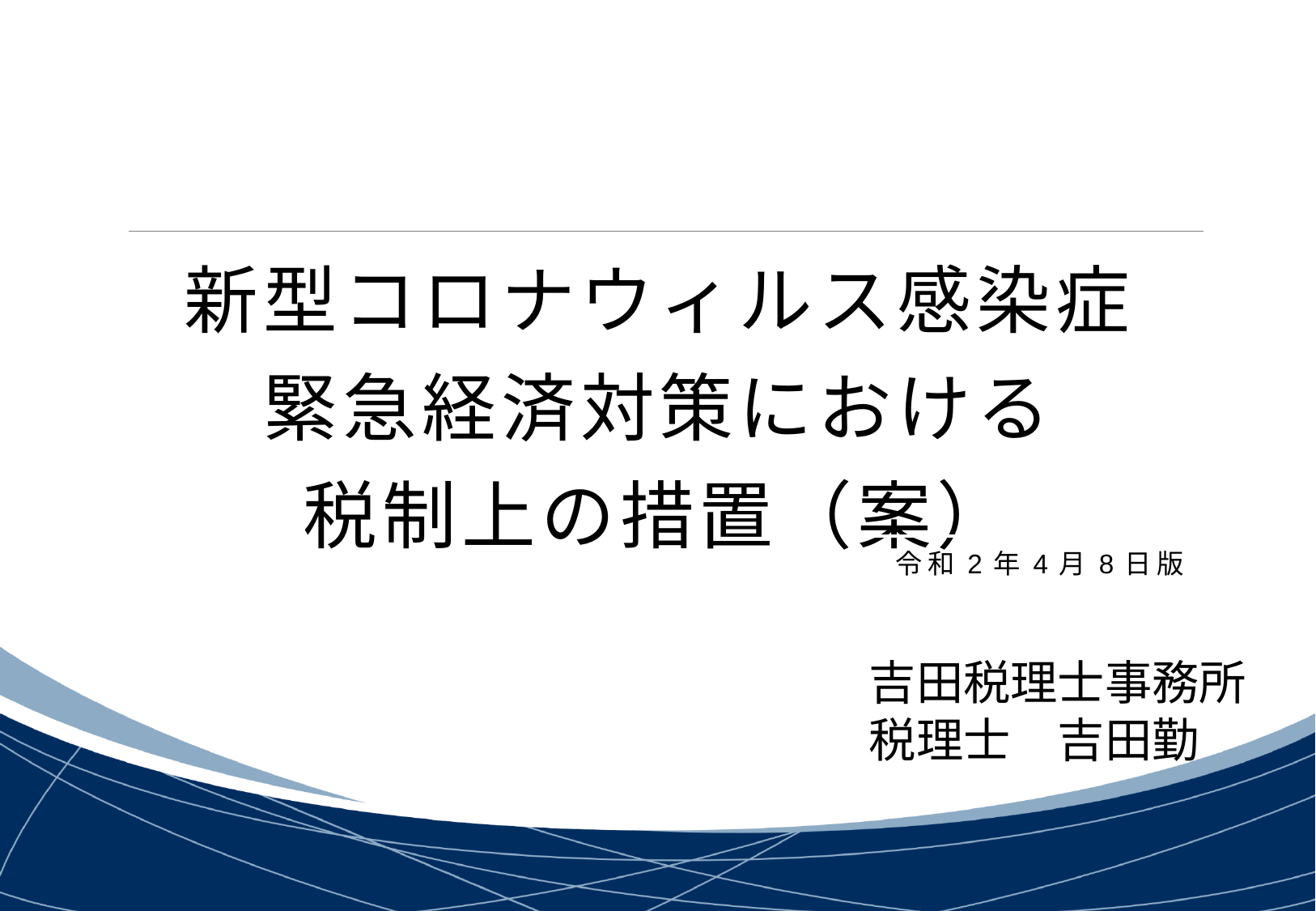

| 新型コロナウィルス感染症 緊急経済対策における 税制上の措置（案） |
| --- |
| 令和2年4月8日版 |
| --- |
吉田税理士事務所
税理士　吉田勤